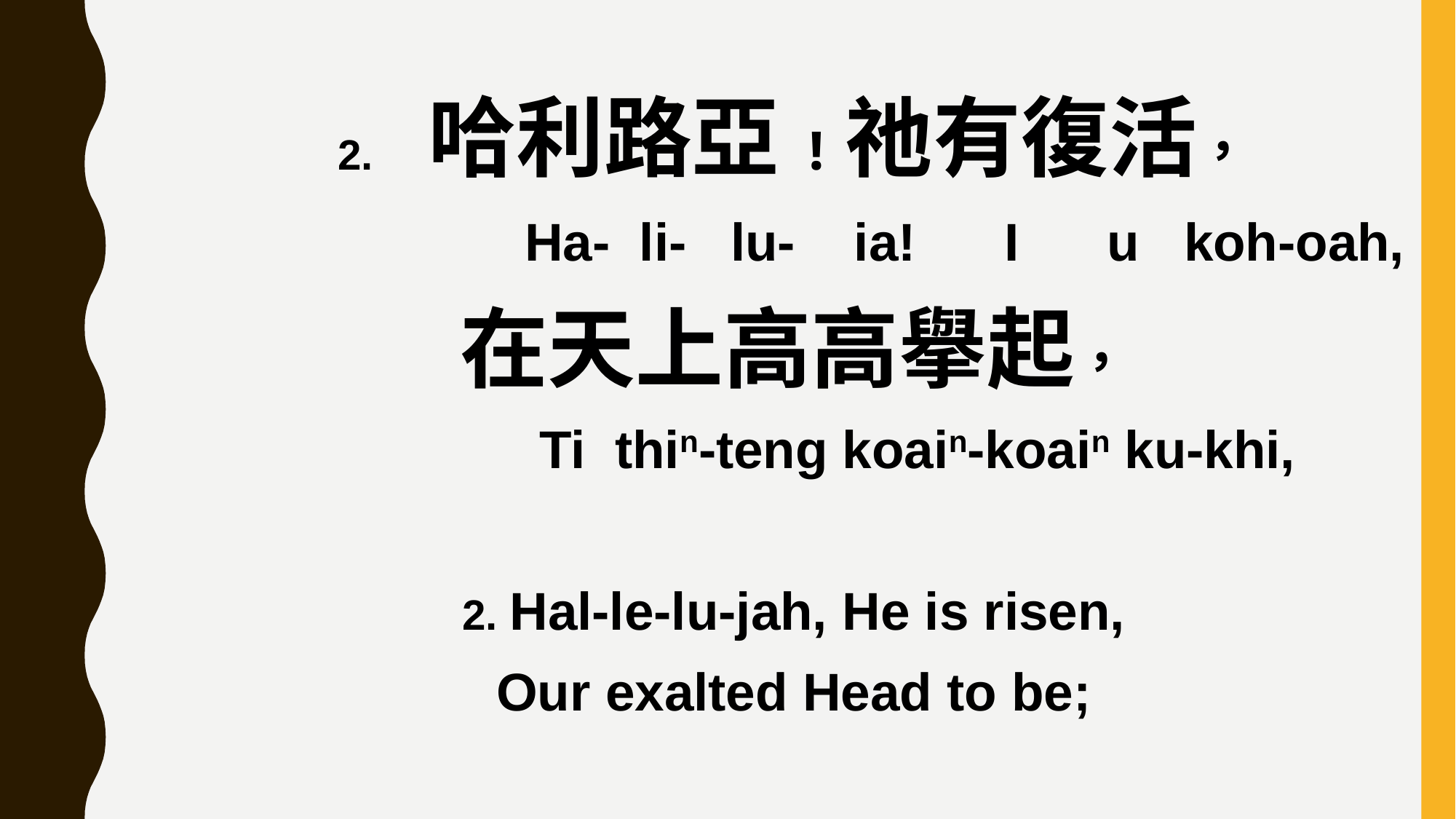

2. 哈利路亞!祂有復活，
                        Ha-  li-   lu-    ia!      I      u   koh-oah,
在天上高高擧起，
                         Ti  thin-teng koain-koain ku-khi,

2. Hal-le-lu-jah, He is risen,
Our exalted Head to be;